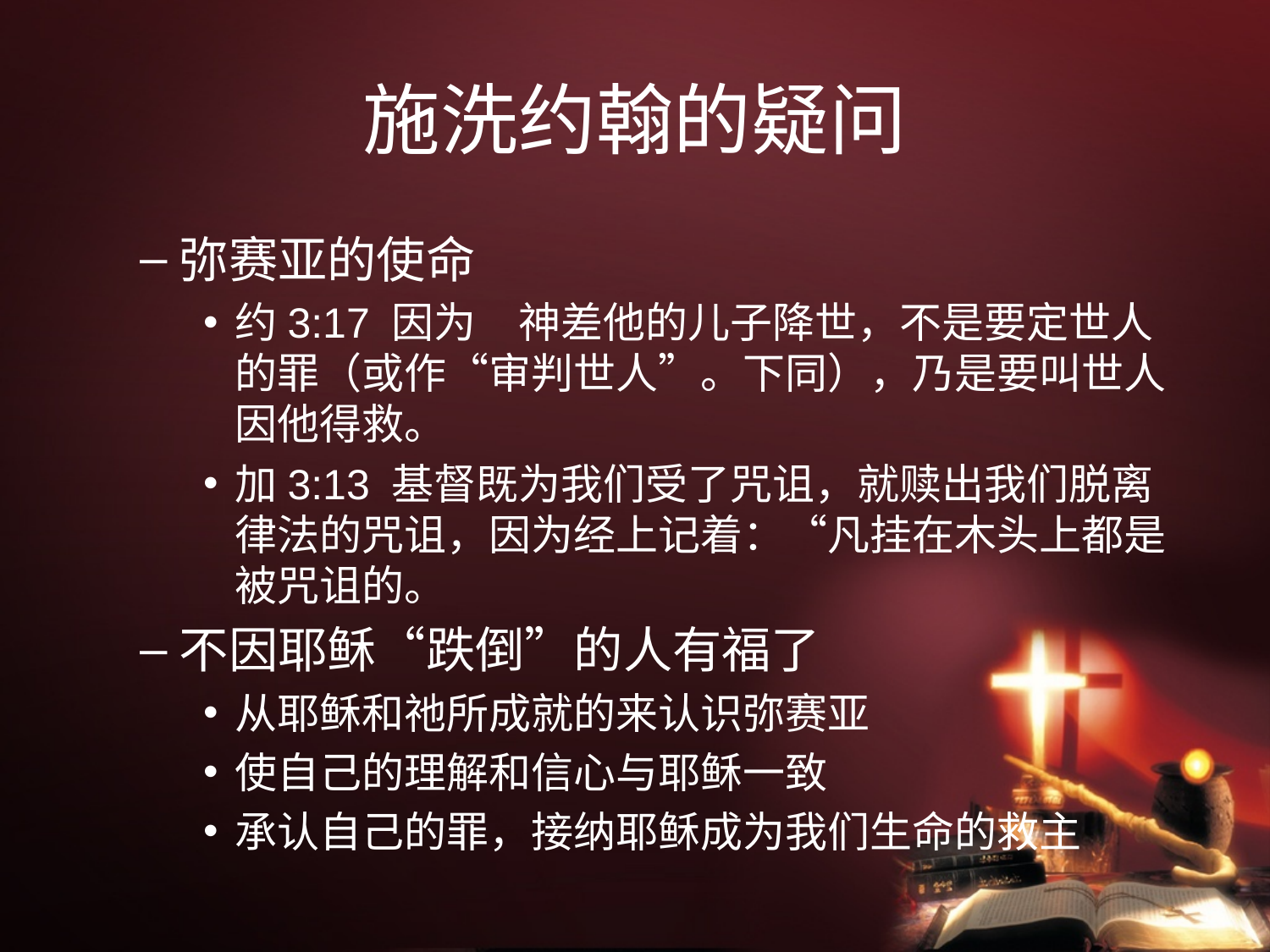

# 施洗约翰的疑问
弥赛亚的使命
约3:17 因为　神差他的儿子降世，不是要定世人的罪（或作“审判世人”。下同），乃是要叫世人因他得救。
加3:13 基督既为我们受了咒诅，就赎出我们脱离律法的咒诅，因为经上记着：“凡挂在木头上都是被咒诅的。
不因耶稣“跌倒”的人有福了
从耶稣和祂所成就的来认识弥赛亚
使自己的理解和信心与耶稣一致
承认自己的罪，接纳耶稣成为我们生命的救主